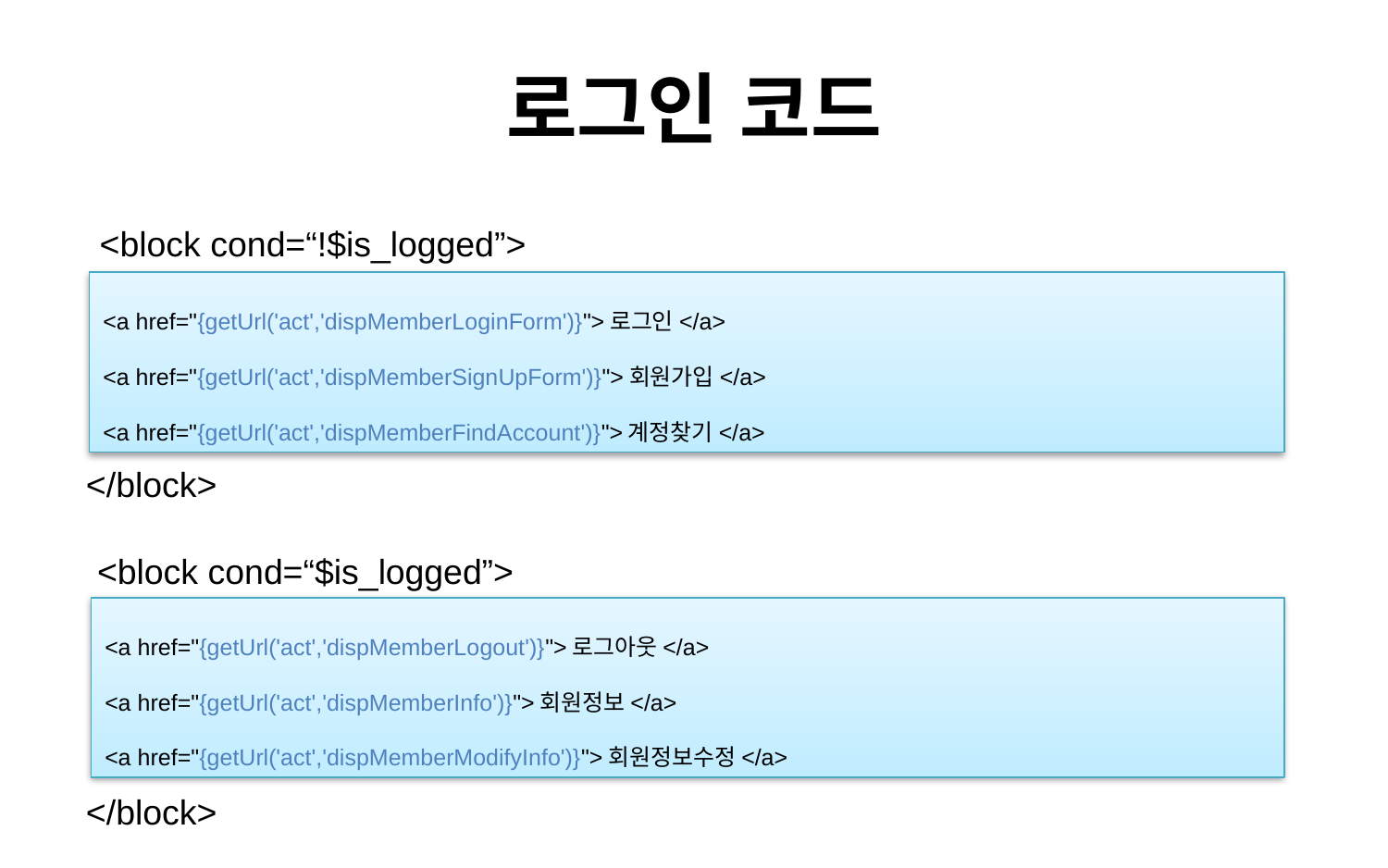

# 로그인 코드
<block cond=“!$is_logged”>
<a href="{getUrl('act','dispMemberLoginForm')}">로그인</a>
<a href="{getUrl('act','dispMemberSignUpForm')}">회원가입</a>
<a href="{getUrl('act','dispMemberFindAccount')}">계정찾기</a>
</block>
<block cond=“$is_logged”>
<a href="{getUrl('act','dispMemberLogout')}">로그아웃</a>
<a href="{getUrl('act','dispMemberInfo')}">회원정보</a>
<a href="{getUrl('act','dispMemberModifyInfo')}">회원정보수정</a>
</block>